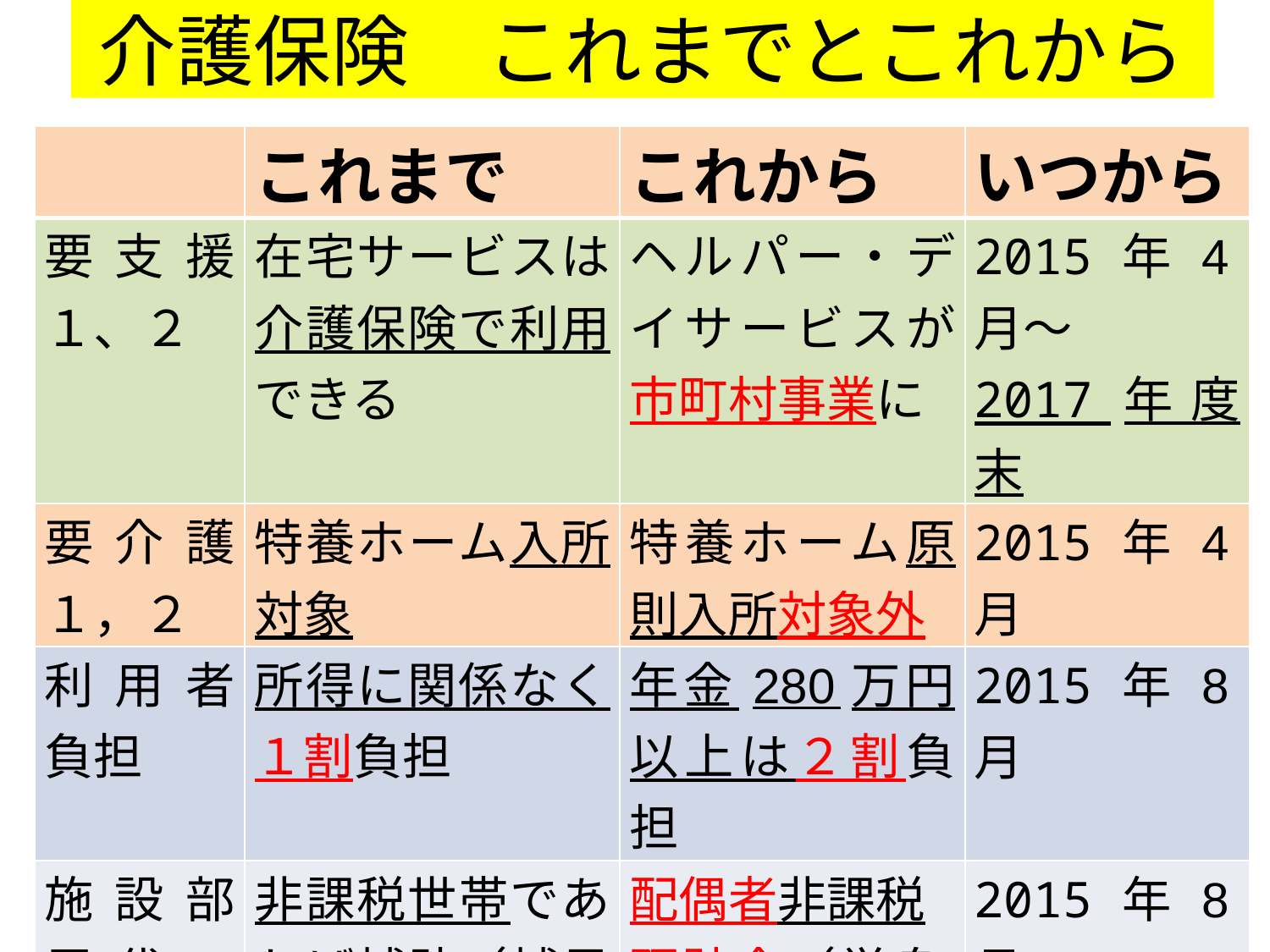

# 介護保険　これまでとこれから
|  | これまで | これから | いつから |
| --- | --- | --- | --- |
| 要支援１、２ | 在宅サービスは介護保険で利用できる | ヘルパー・デイサービスが市町村事業に | 2015年4月～ 2017年度末 |
| 要介護１，２ | 特養ホーム入所対象 | 特養ホーム原則入所対象外 | 2015年4月 |
| 利用者負担 | 所得に関係なく１割負担 | 年金280万円以上は２割負担 | 2015年8月 |
| 施設部屋代・食事代 | 非課税世帯であれば補助（補足給付）あり | 配偶者非課税 預貯金（単身1000万円） | 2015年8月 |